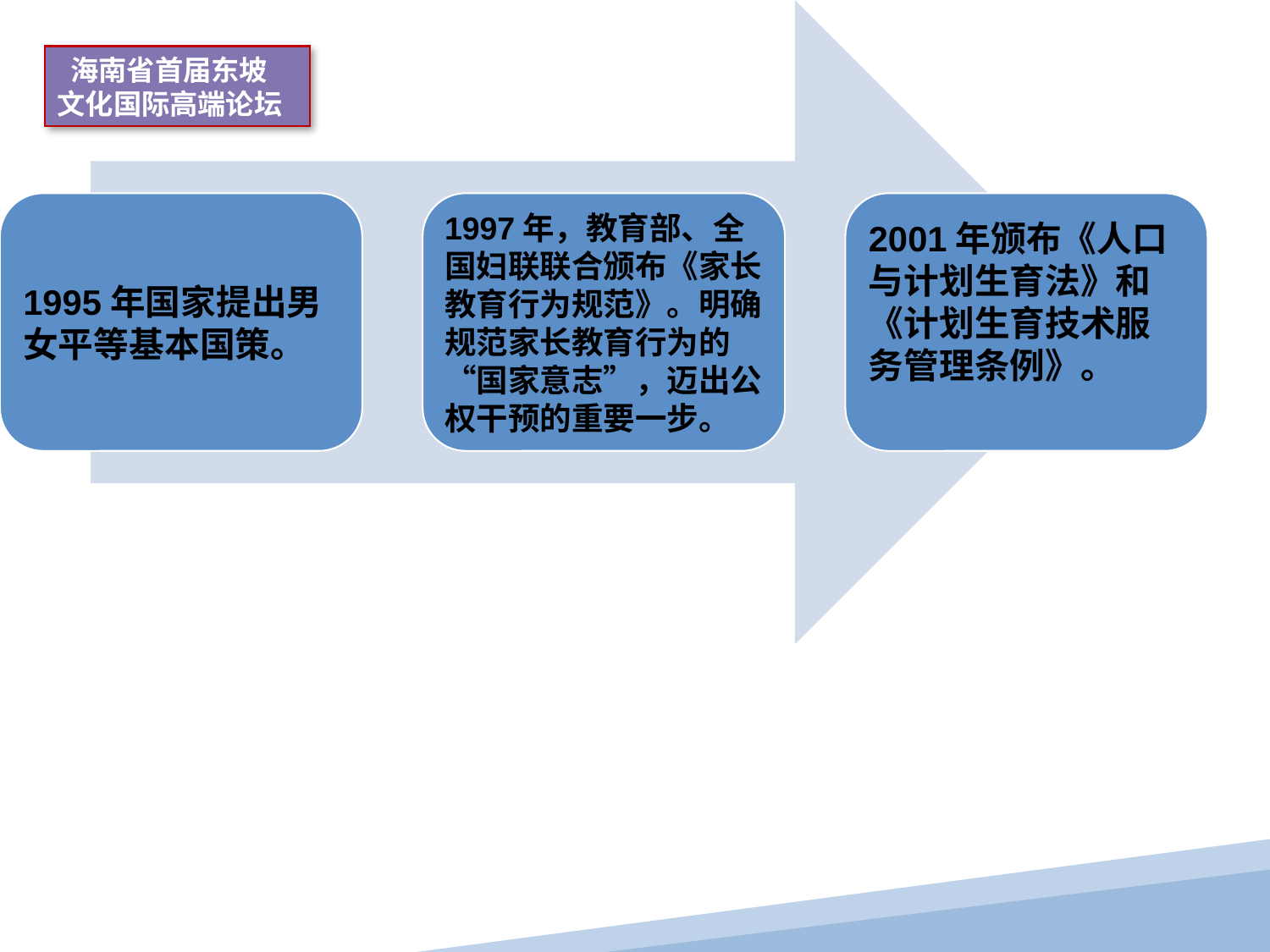

海南省首届东坡
文化国际高端论坛
1995年国家提出男女平等基本国策。
1997年，教育部、全国妇联联合颁布《家长教育行为规范》。明确规范家长教育行为的“国家意志”，迈出公权干预的重要一步。
2001年颁布《人口与计划生育法》和《计划生育技术服务管理条例》。